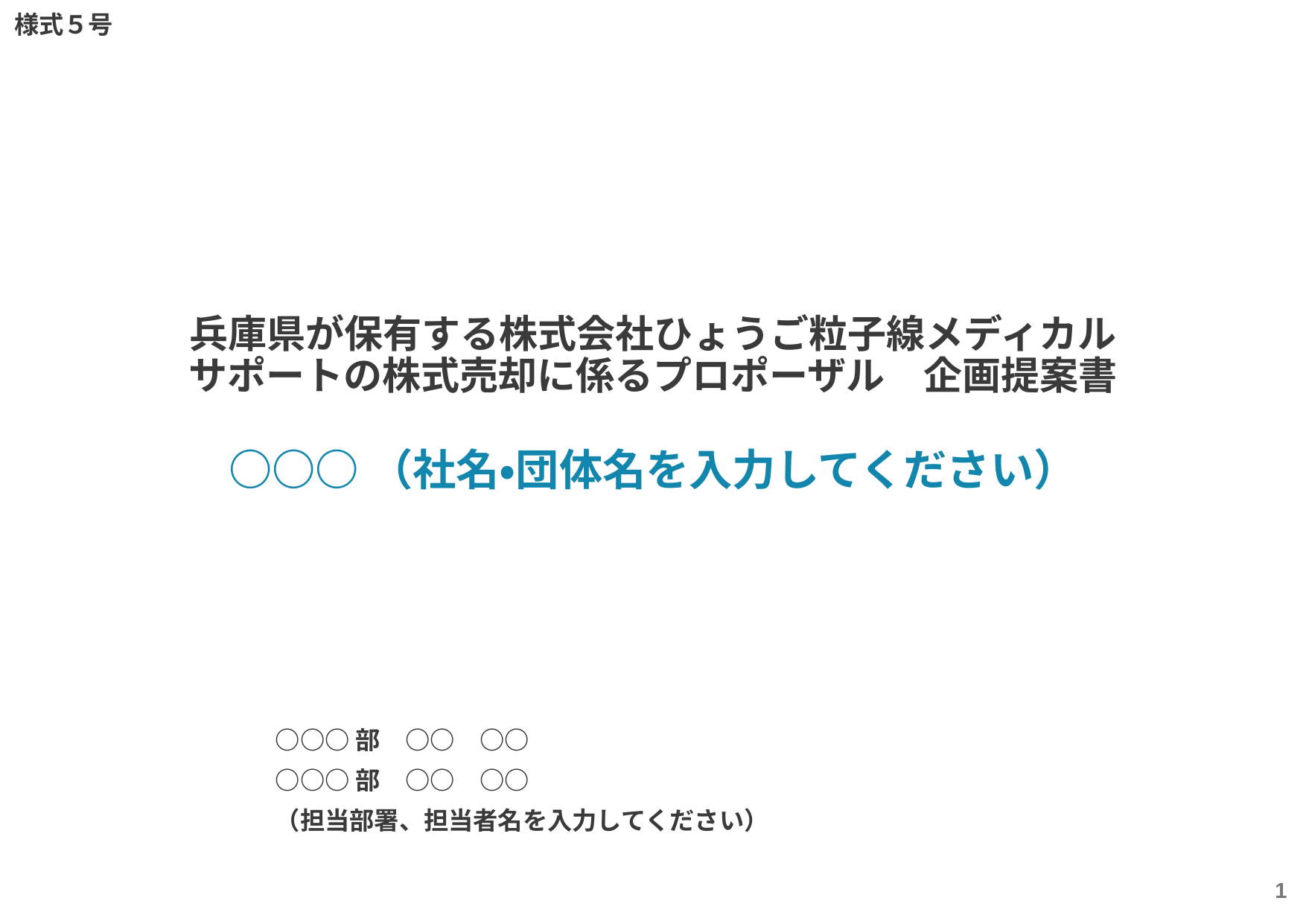

様式５号
# 兵庫県が保有する株式会社ひょうご粒子線メディカルサポートの株式売却に係るプロポーザル　企画提案書
○○○（社名・団体名を入力してください）
○○○部　○○　○○
○○○部　○○　○○
（担当部署、担当者名を入力してください）
1